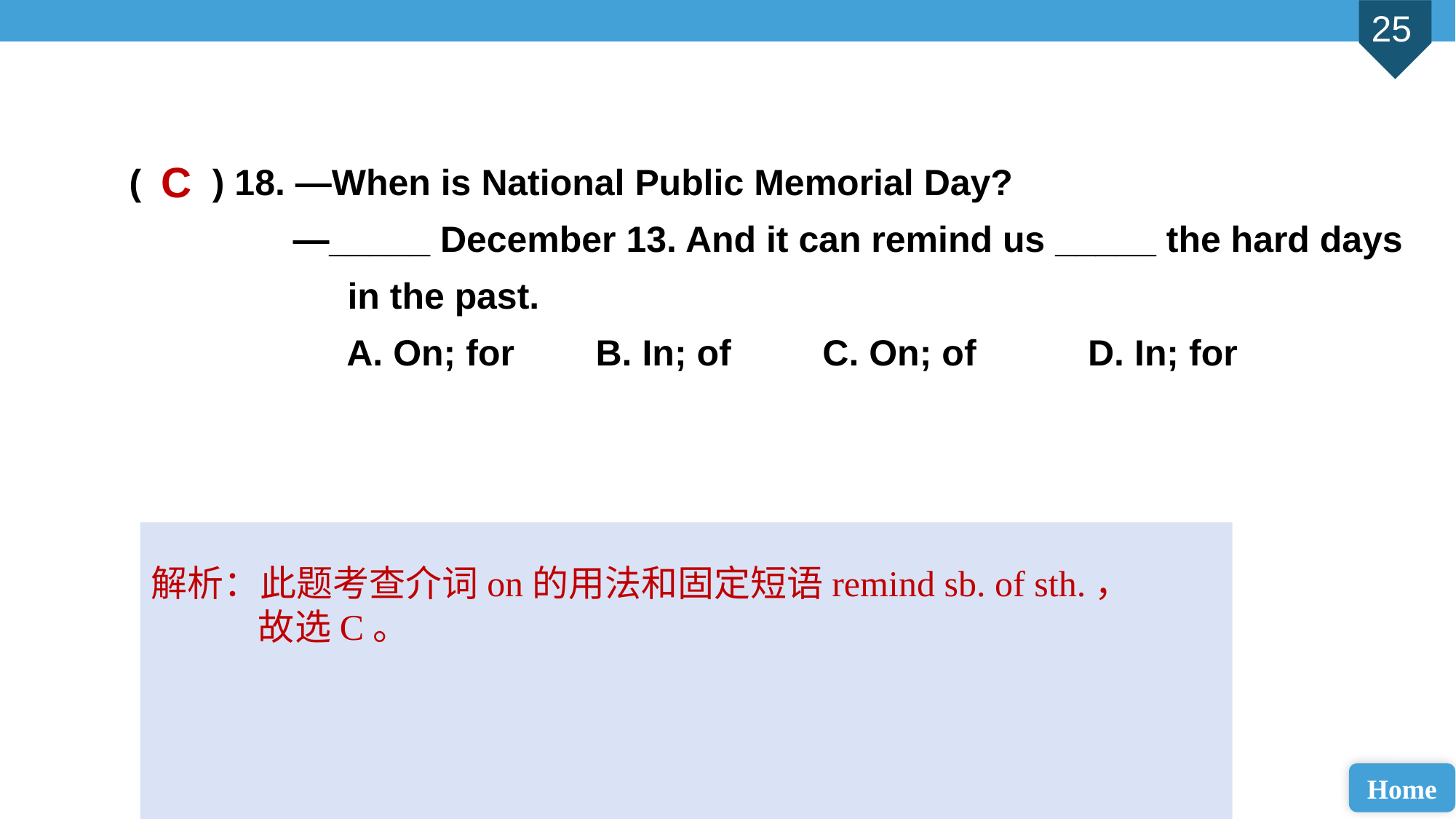

(       ) 18. —When is National Public Memorial Day?
—_____ December 13. And it can remind us _____ the hard days        	in the past.
                A. On; for        B. In; of         C. On; of           D. In; for
C

解析：此题考查介词on的用法和固定短语remind sb. of sth.，故选C。